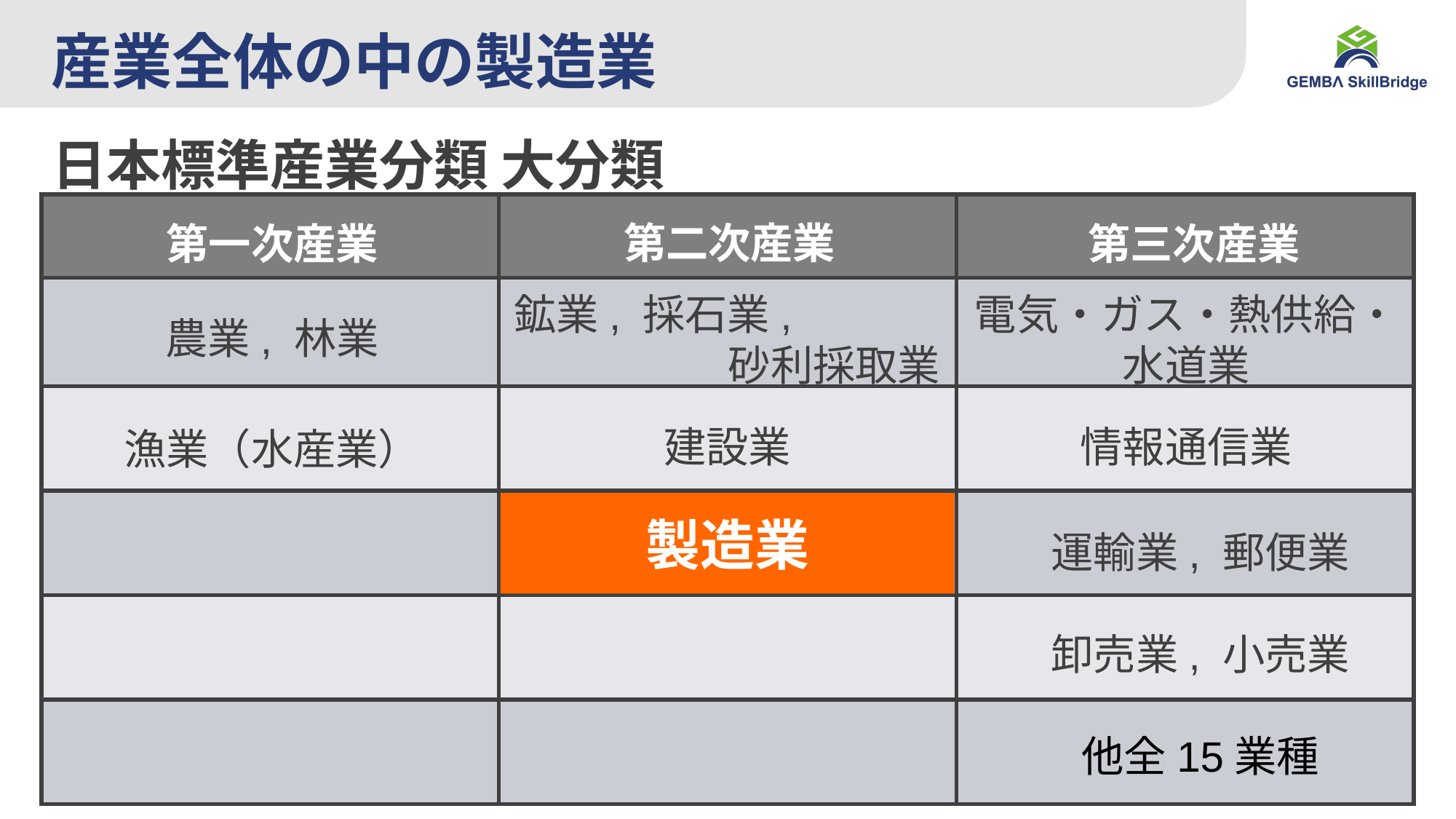

# 産業全体の中の製造業
日本標準産業分類 大分類
|  |  |  |
| --- | --- | --- |
|  |  |  |
|  |  |  |
|  |  |  |
|  |  |  |
|  |  |  |
第二次産業
第三次産業
第一次産業
鉱業, 採石業,
　　　　砂利採取業
電気・ガス・熱供給・水道業
農業, 林業
建設業
情報通信業
漁業（水産業）
製造業
運輸業, 郵便業
卸売業, 小売業
他全15業種